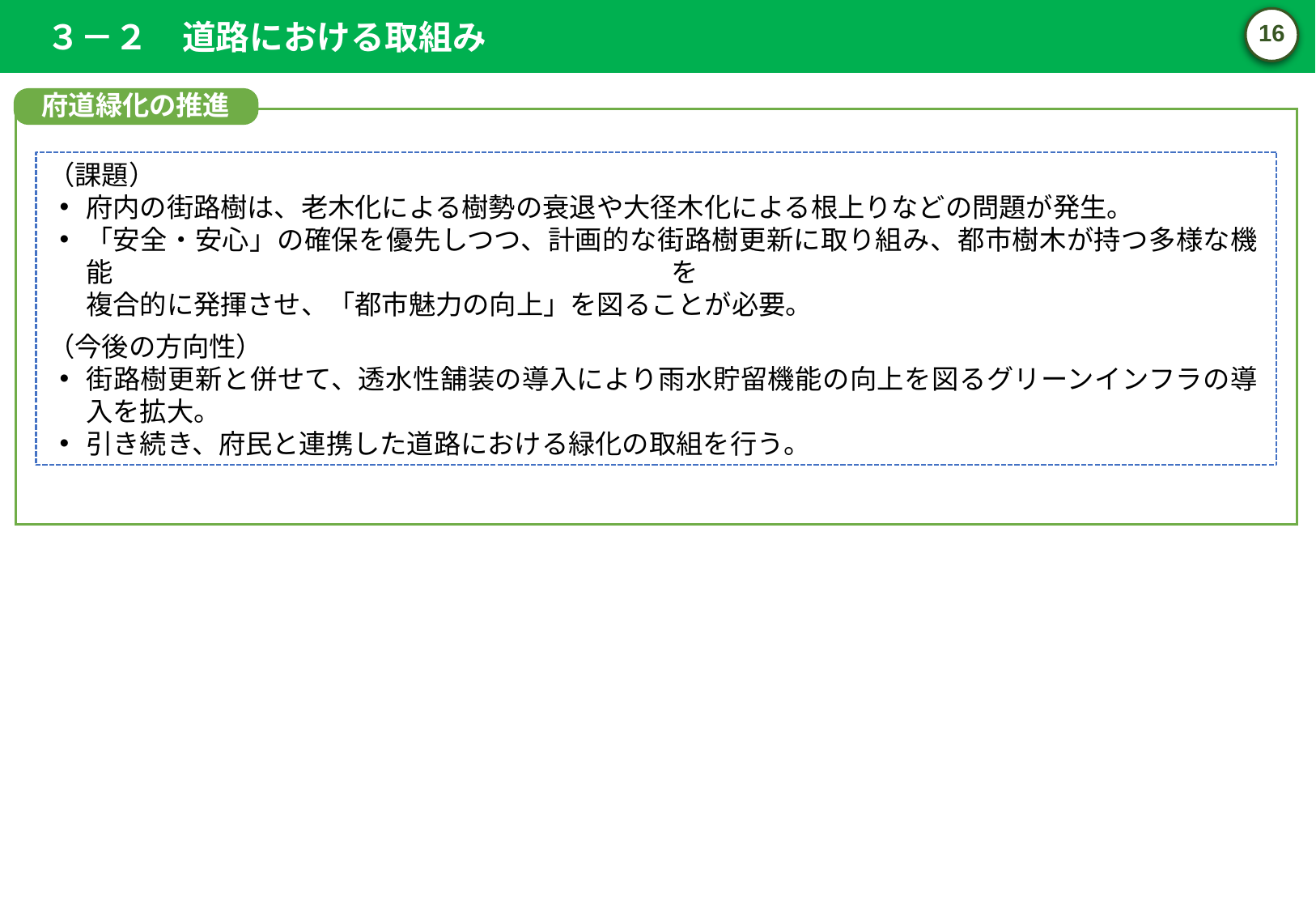

３－２　道路における取組み
16
府道緑化の推進

（課題）
府内の街路樹は、老木化による樹勢の衰退や大径木化による根上りなどの問題が発生。
「安全・安心」の確保を優先しつつ、計画的な街路樹更新に取り組み、都市樹木が持つ多様な機能を
複合的に発揮させ、「都市魅力の向上」を図ることが必要。
（今後の方向性）
街路樹更新と併せて、透水性舗装の導入により雨水貯留機能の向上を図るグリーンインフラの導入を拡大。
引き続き、府民と連携した道路における緑化の取組を行う。